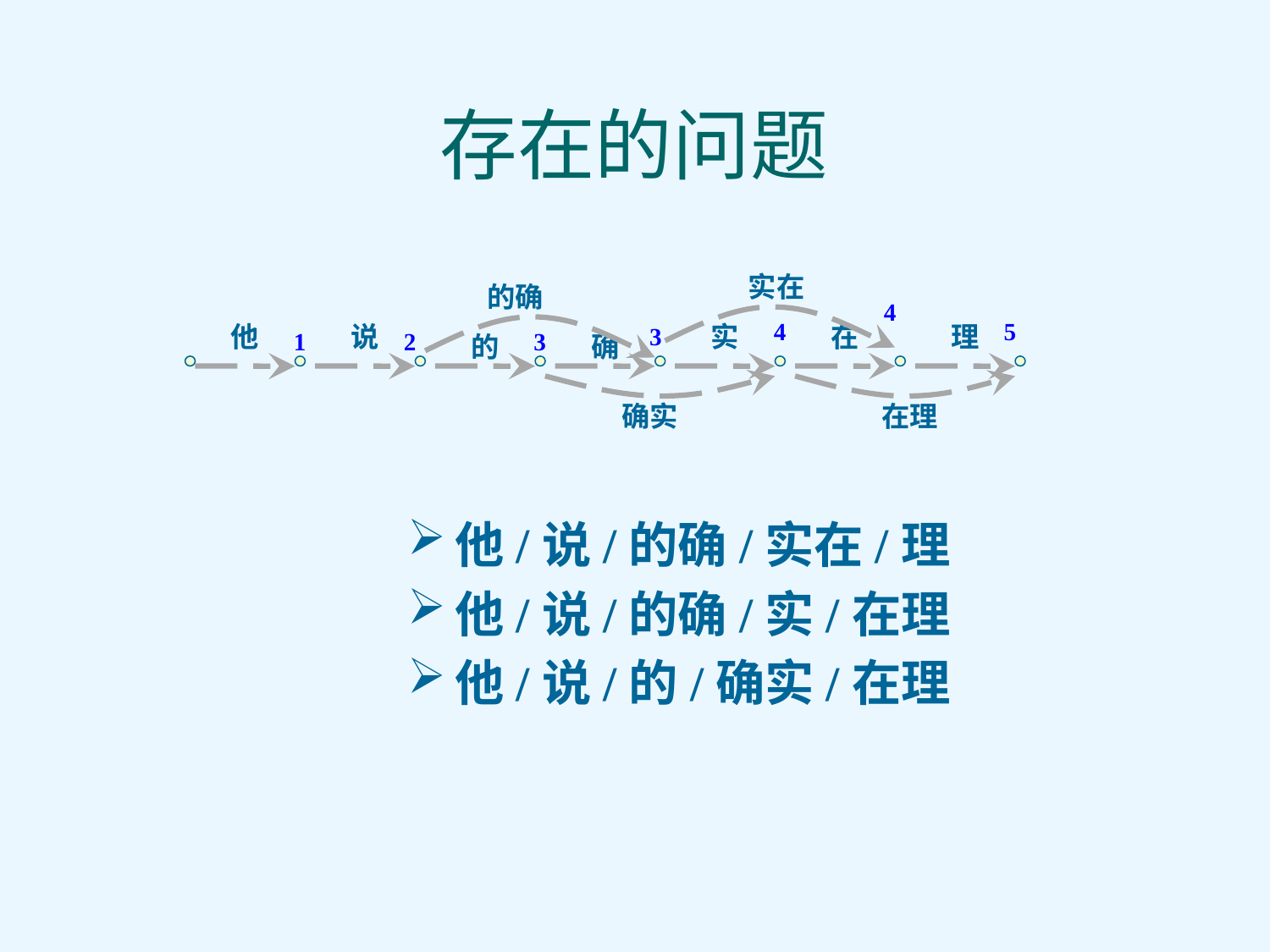

# 存在的问题

实在
的确
4

他
说
实
4
在
理
5
3
1
的
3
确
2

确实
在理
他/说/的确/实在/理
他/说/的确/实/在理
他/说/的/确实/在理